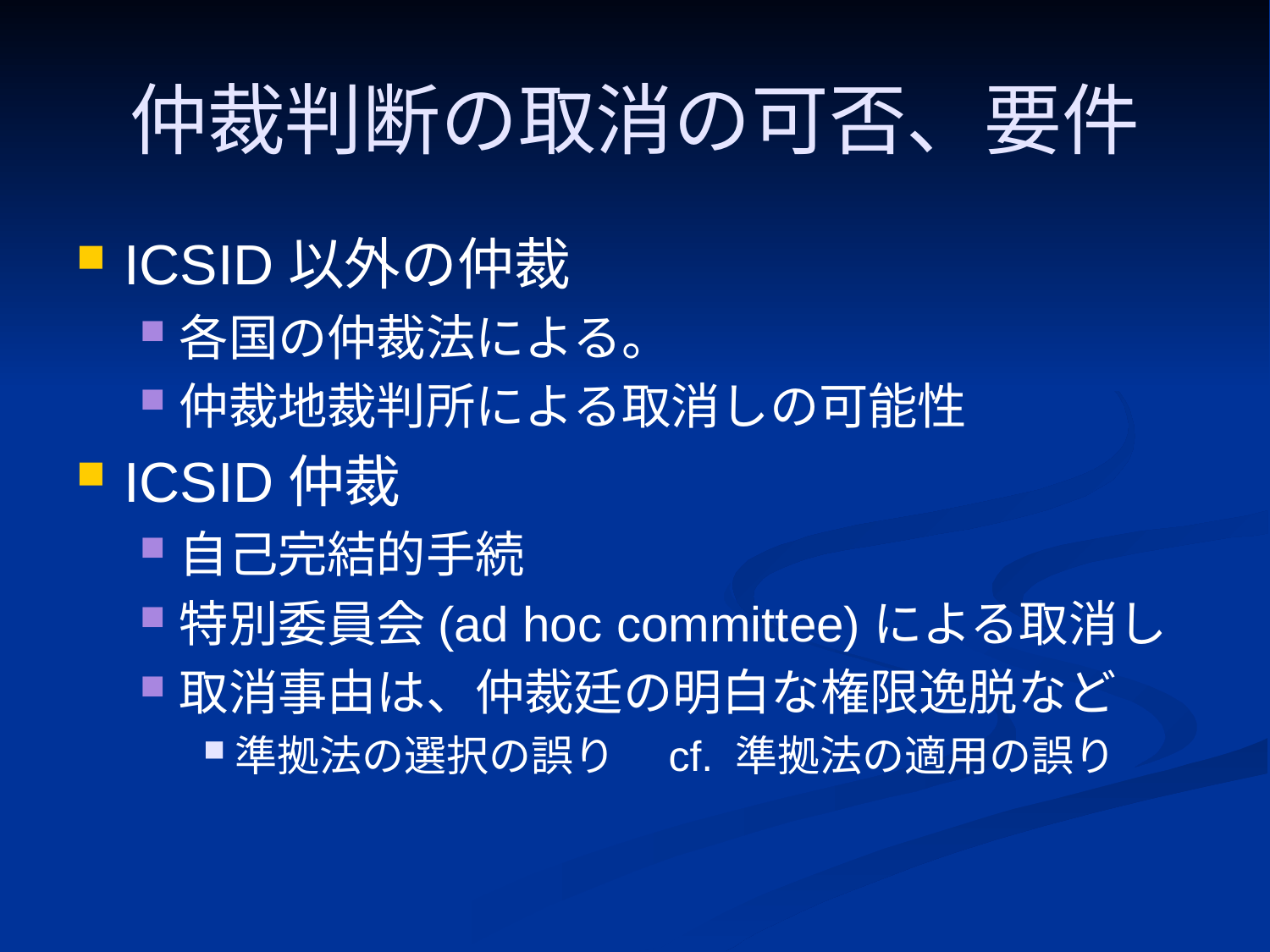

# 仲裁判断の取消の可否、要件
ICSID以外の仲裁
各国の仲裁法による。
仲裁地裁判所による取消しの可能性
ICSID仲裁
自己完結的手続
特別委員会(ad hoc committee)による取消し
取消事由は、仲裁廷の明白な権限逸脱など
準拠法の選択の誤り　cf. 準拠法の適用の誤り